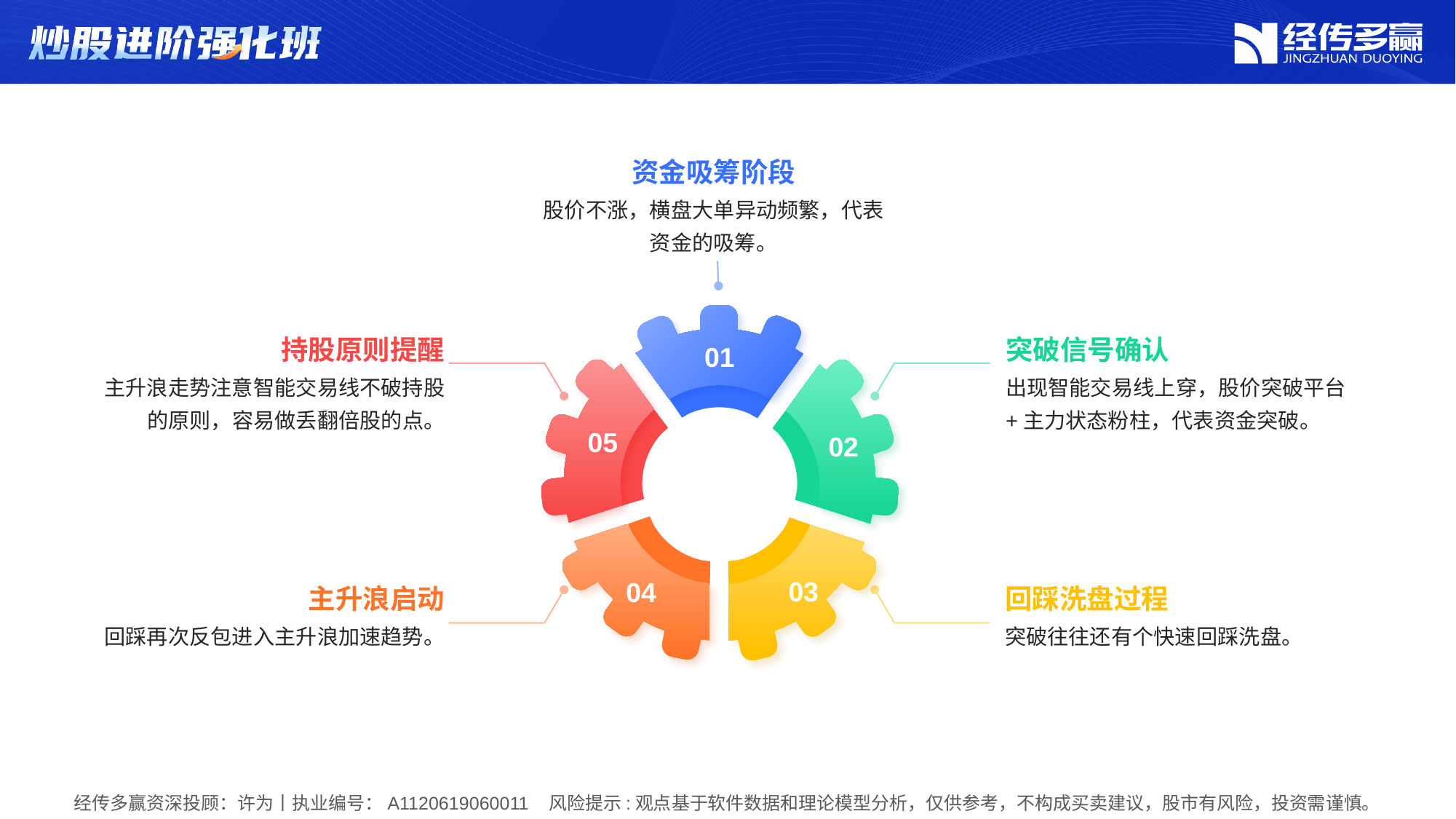

资金吸筹阶段
股价不涨，横盘大单异动频繁，代表资金的吸筹。
持股原则提醒
突破信号确认
01
05
02

主升浪走势注意智能交易线不破持股的原则，容易做丢翻倍股的点。
出现智能交易线上穿，股价突破平台+主力状态粉柱，代表资金突破。

04
03

主升浪启动
回踩洗盘过程

回踩再次反包进入主升浪加速趋势。
突破往往还有个快速回踩洗盘。